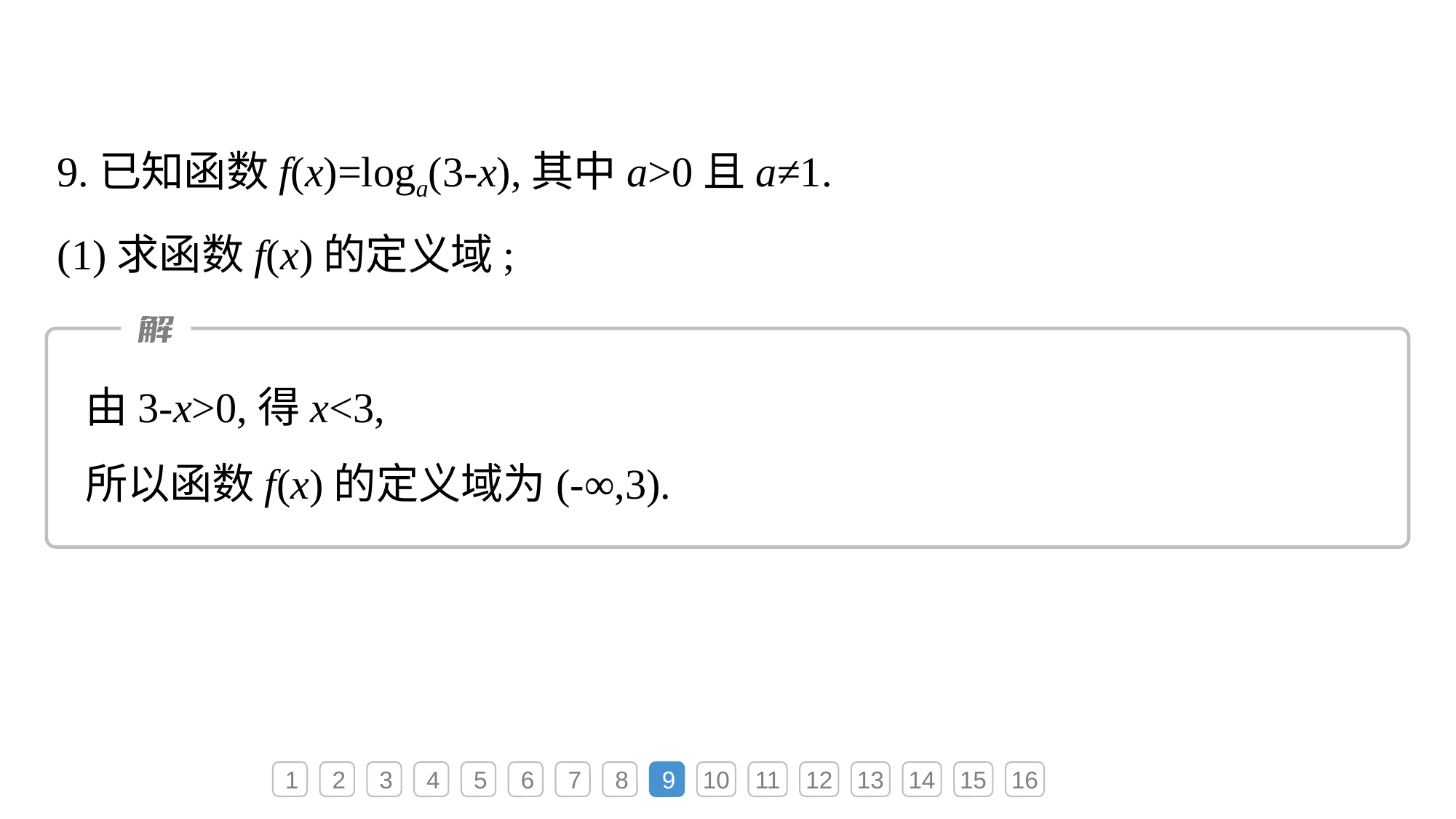

9.已知函数f(x)=loga(3-x),其中a>0且a≠1.
(1)求函数f(x)的定义域;

由3-x>0,得x<3,
所以函数f(x)的定义域为(-∞,3).
1
2
3
4
5
6
7
8
9
10
11
12
13
14
15
16